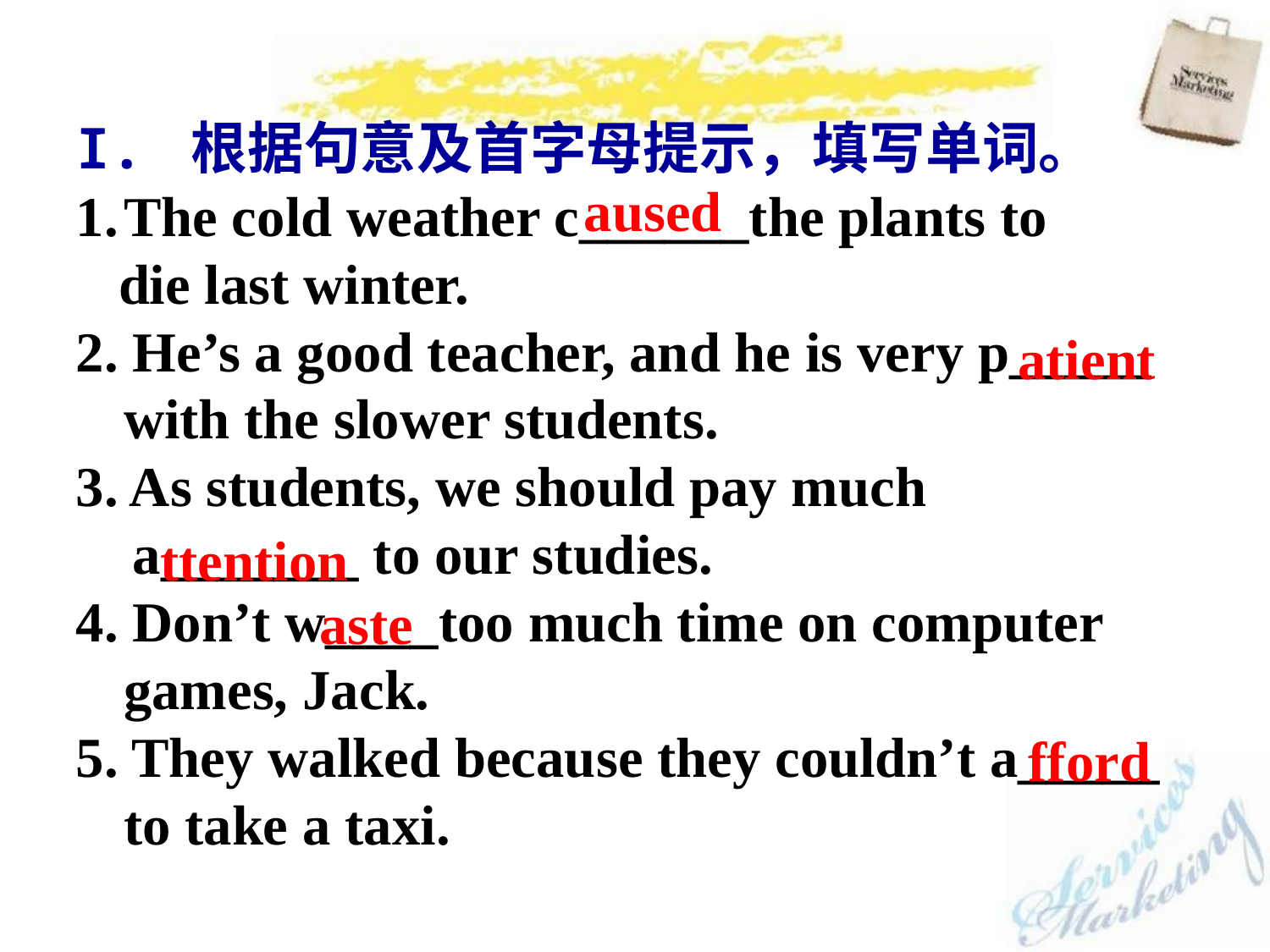

I. 根据句意及首字母提示，填写单词。
The cold weather c______the plants to
   die last winter.
2. He’s a good teacher, and he is very p_____ with the slower students.
3. As students, we should pay much
    a_______ to our studies.
4. Don’t w____too much time on computer games, Jack.
5. They walked because they couldn’t a_____ to take a taxi.
aused
atient
ttention
aste
fford